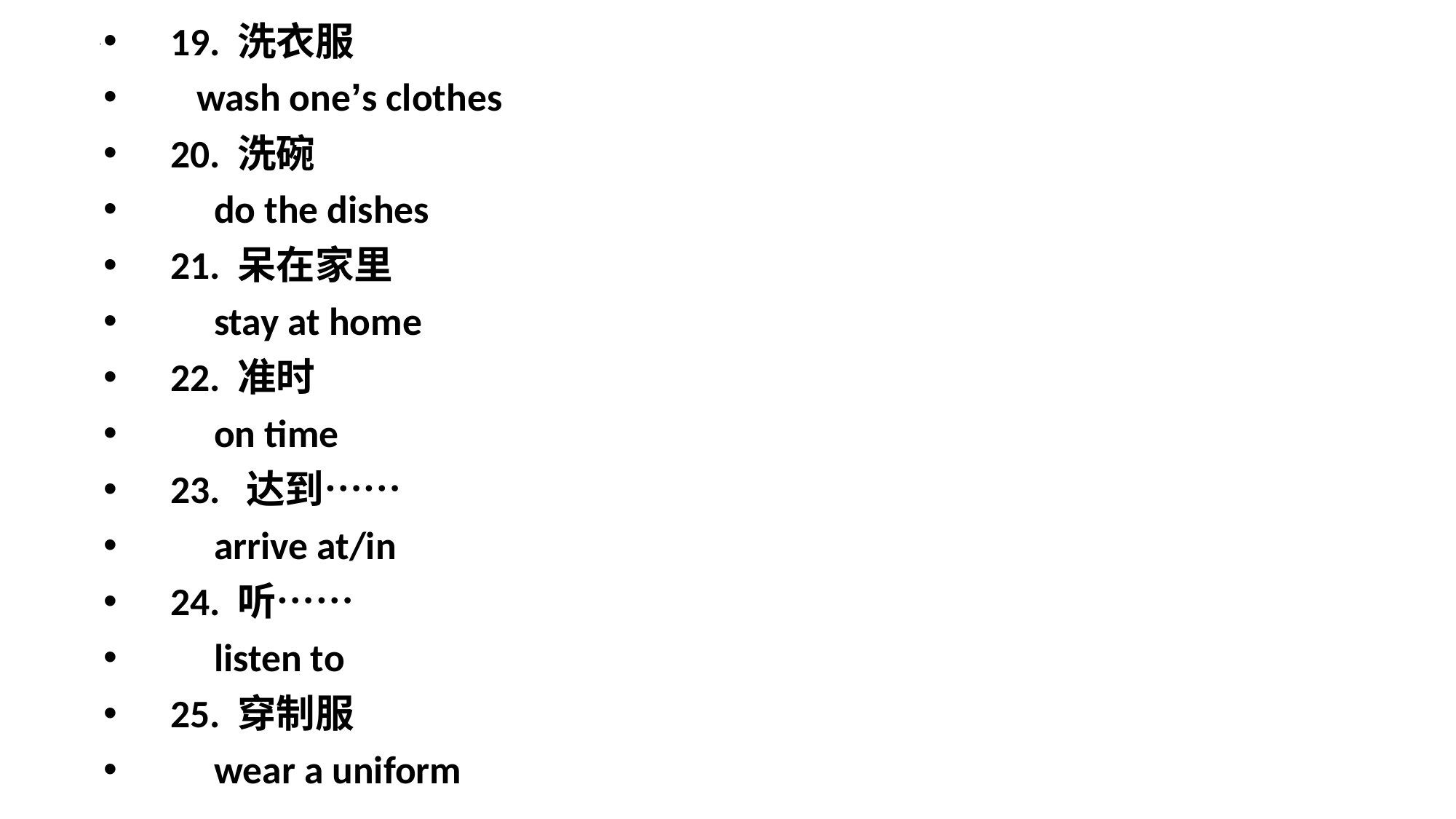

19. 洗衣服
   wash one’s clothes
20. 洗碗
     do the dishes
21. 呆在家里
     stay at home
22. 准时
     on time
23.  达到……
     arrive at/in
24. 听……
     listen to
25. 穿制服
     wear a uniform